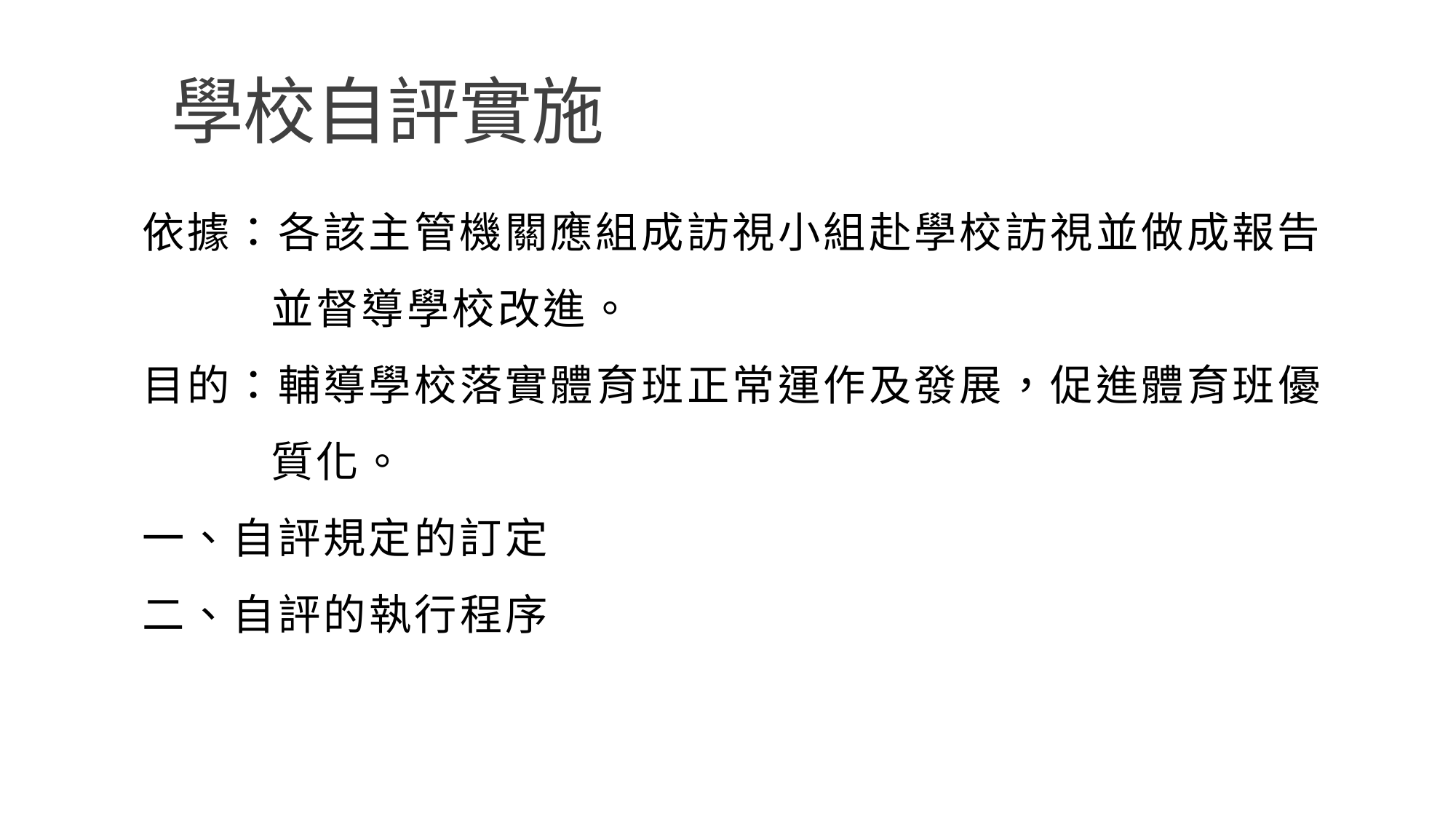

# 學校自評實施
依據：各該主管機關應組成訪視小組赴學校訪視並做成報告
並督導學校改進。
目的：輔導學校落實體育班正常運作及發展，促進體育班優
質化。
一、自評規定的訂定
二、自評的執行程序
10